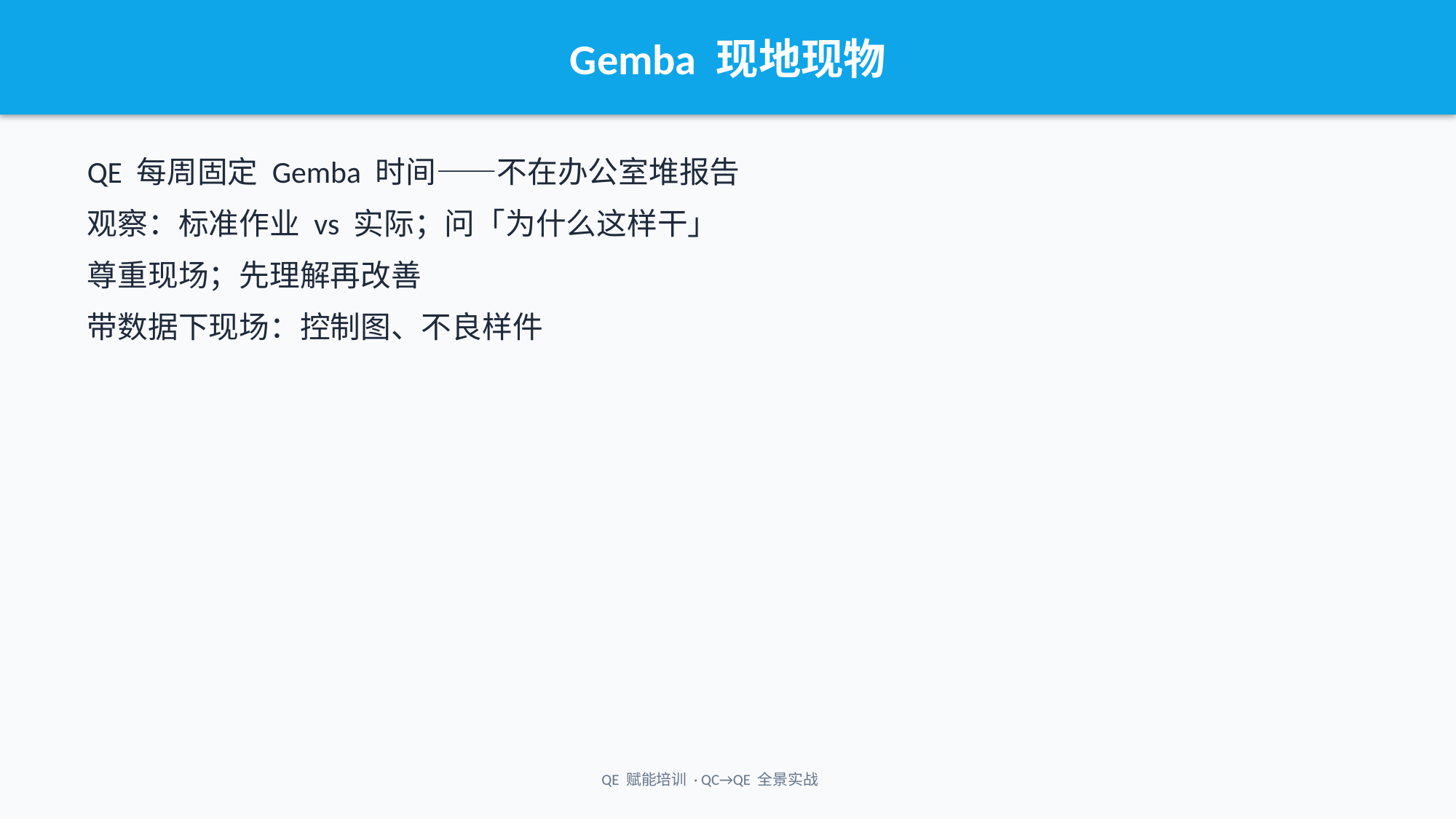

Gemba 现地现物
QE 每周固定 Gemba 时间——不在办公室堆报告
观察：标准作业 vs 实际；问「为什么这样干」
尊重现场；先理解再改善
带数据下现场：控制图、不良样件
QE 赋能培训 · QC→QE 全景实战